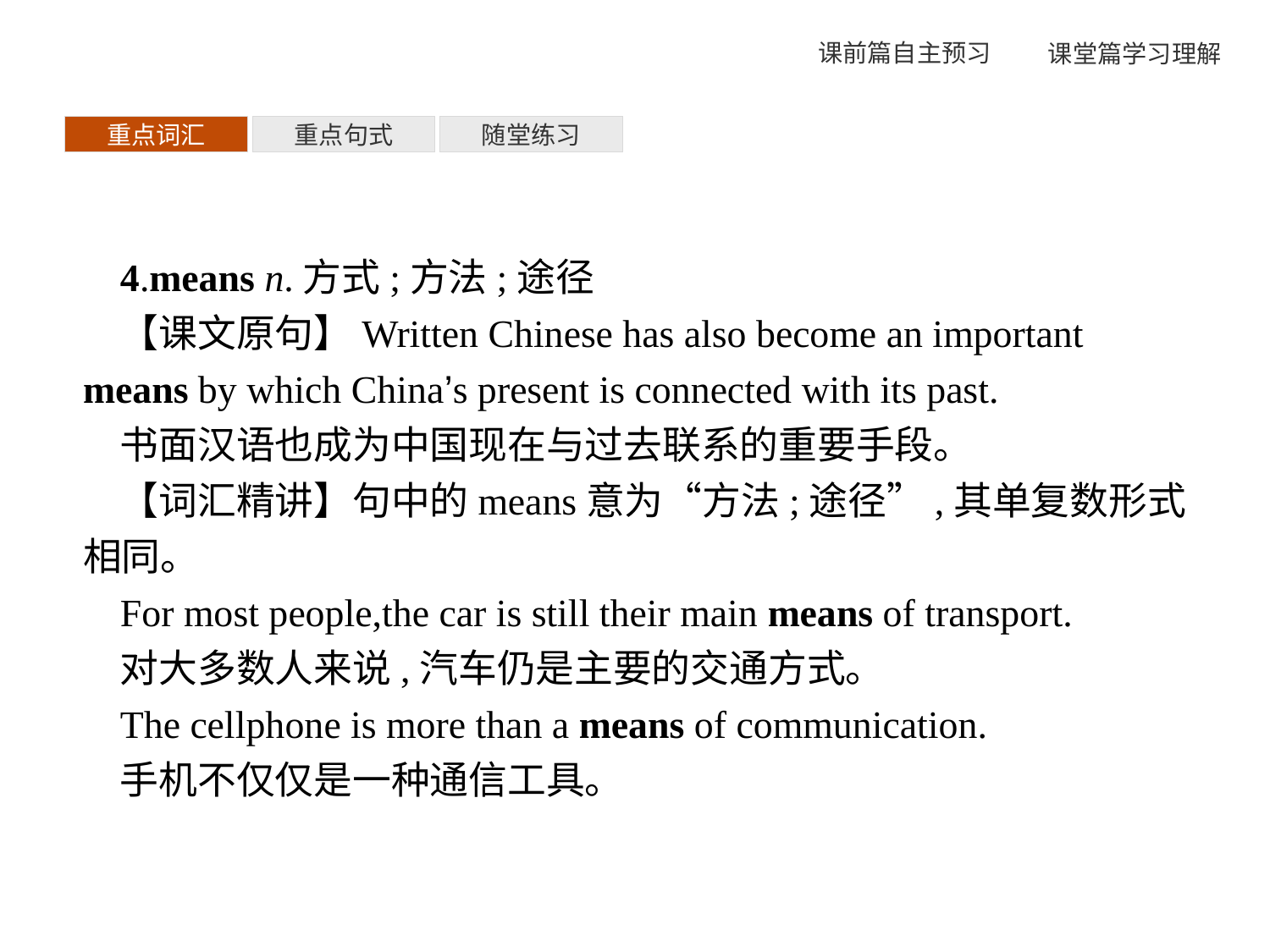

重点词汇
重点句式
随堂练习
4.means n.方式;方法;途径
【课文原句】Written Chinese has also become an important means by which China’s present is connected with its past.
书面汉语也成为中国现在与过去联系的重要手段。
【词汇精讲】句中的means意为“方法;途径”,其单复数形式相同。
For most people,the car is still their main means of transport.
对大多数人来说,汽车仍是主要的交通方式。
The cellphone is more than a means of communication.
手机不仅仅是一种通信工具。